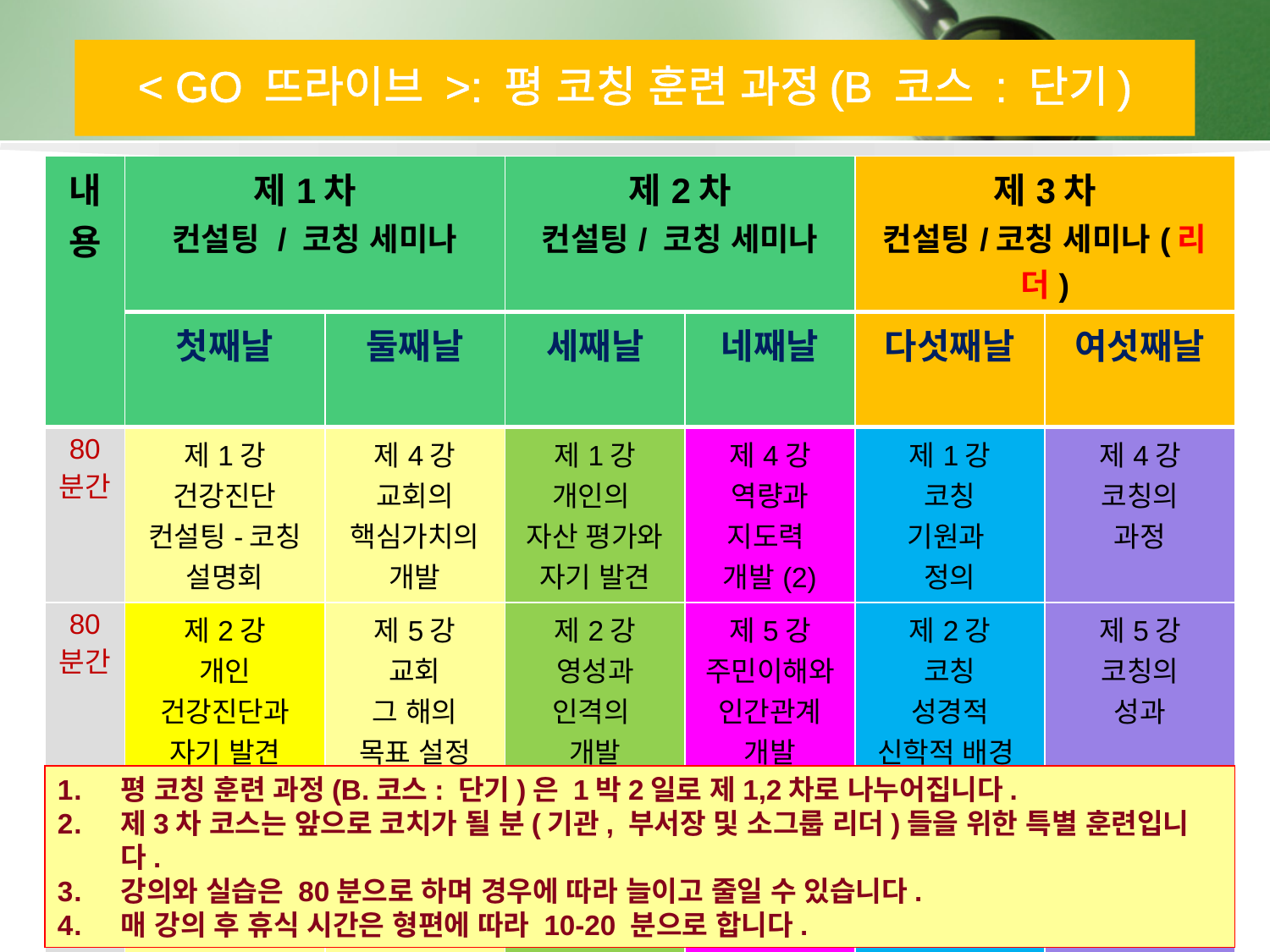

< GO 뜨라이브 >: 평 코칭 훈련 과정(B 코스 : 단기)
| 내 용 | 제1차 컨설팅 / 코칭 세미나 |  | 제2차 컨설팅/ 코칭 세미나 |  | 제3차 컨설팅/코칭 세미나(리더) |  |
| --- | --- | --- | --- | --- | --- | --- |
|  | 첫째날 | 둘째날 | 세째날 | 네째날 | 다섯째날 | 여섯째날 |
| 80 분간 | 제1강 건강진단 컨설팅-코칭 설명회 | 제4강 교회의 핵심가치의 개발 | 제1강 개인의 자산 평가와 자기 발견 | 제4강 역량과 지도력 개발(2) | 제1강 코칭 기원과 정의 | 제4강 코칭의 과정 |
| 80 분간 | 제2강 개인 건강진단과 자기 발견 | 제5강 교회 그 해의 목표 설정 | 제2강 영성과 인격의 개발 | 제5강 주민이해와 인간관계 개발 | 제2강 코칭 성경적 신학적 배경 | 제5강 코칭의 성과 |
| 80 분간 | 제3강 교회의 미래 비전의 개발 | 제6강 교회의 그 해의 실행 전략 | 제3강 역량과 지도력 개발(1) | 제6강 주민이해와 인간관계 개발 | 제3강 코칭 기술 (경청/질문..) | 제6강 정리와 평가 다윗의 4C 모델 설명 |
평 코칭 훈련 과정(B.코스: 단기)은 1박2일로 제1,2차로 나누어집니다.
제3차 코스는 앞으로 코치가 될 분(기관, 부서장 및 소그룹 리더)들을 위한 특별 훈련입니다.
강의와 실습은 80분으로 하며 경우에 따라 늘이고 줄일 수 있습니다.
매 강의 후 휴식 시간은 형편에 따라 10-20 분으로 합니다.